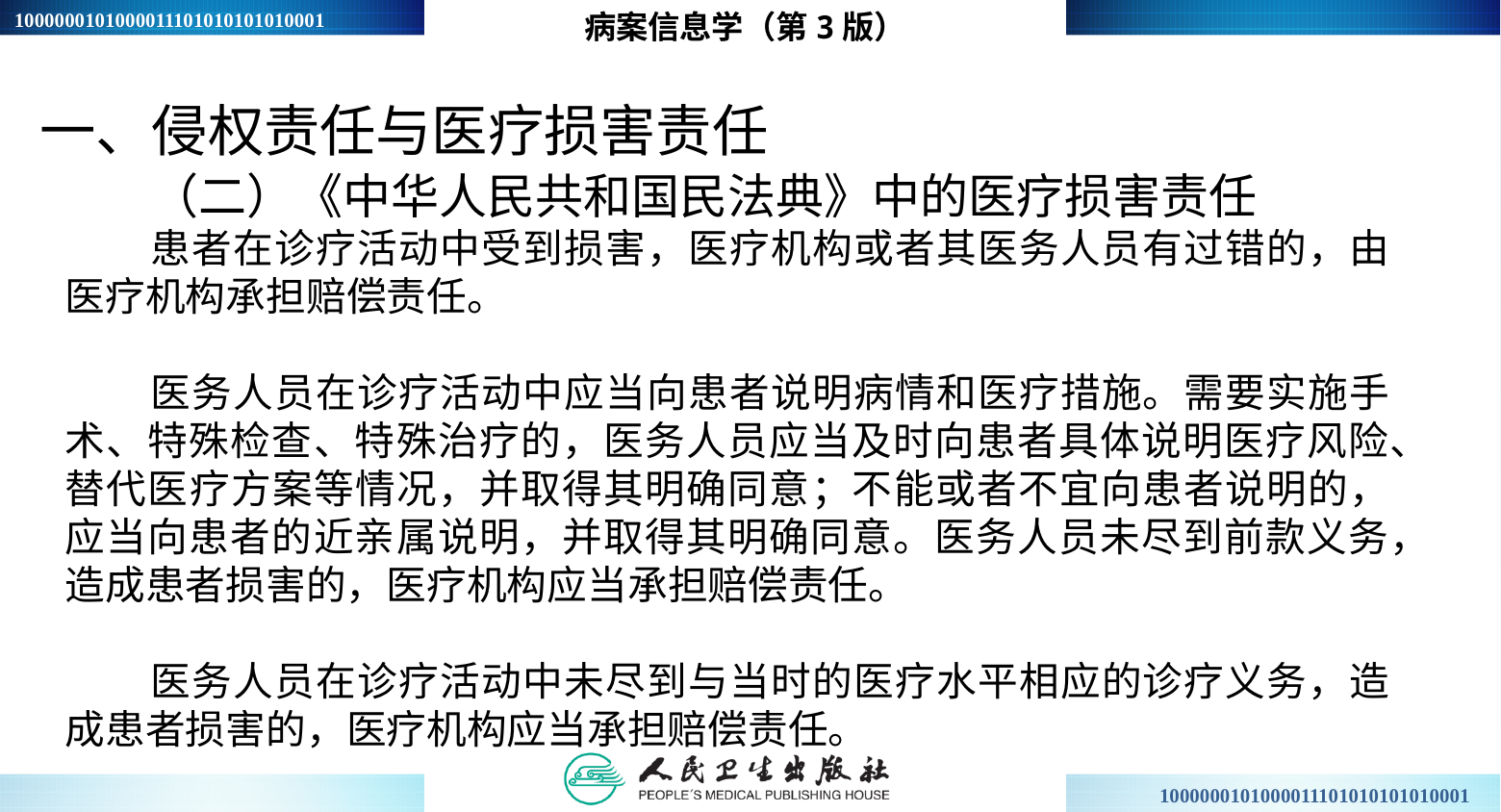

病案信息学（第3版）
一、侵权责任与医疗损害责任
（二）《中华人民共和国民法典》中的医疗损害责任
患者在诊疗活动中受到损害，医疗机构或者其医务人员有过错的，由医疗机构承担赔偿责任。

医务人员在诊疗活动中应当向患者说明病情和医疗措施。需要实施手术、特殊检查、特殊治疗的，医务人员应当及时向患者具体说明医疗风险、替代医疗方案等情况，并取得其明确同意；不能或者不宜向患者说明的，应当向患者的近亲属说明，并取得其明确同意。医务人员未尽到前款义务，造成患者损害的，医疗机构应当承担赔偿责任。

医务人员在诊疗活动中未尽到与当时的医疗水平相应的诊疗义务，造成患者损害的，医疗机构应当承担赔偿责任。